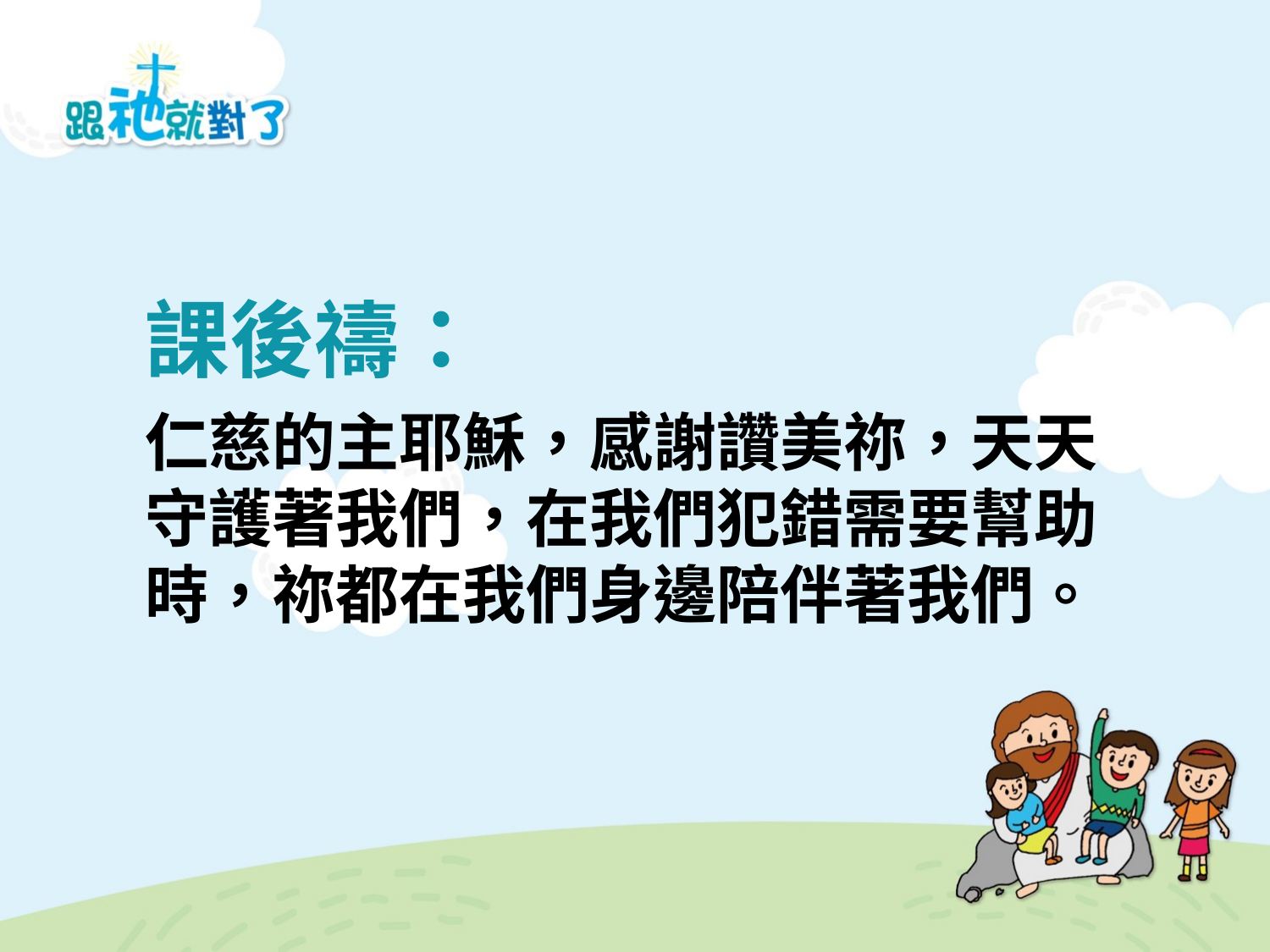

課後禱：
仁慈的主耶穌，感謝讚美祢，天天守護著我們，在我們犯錯需要幫助時，祢都在我們身邊陪伴著我們。